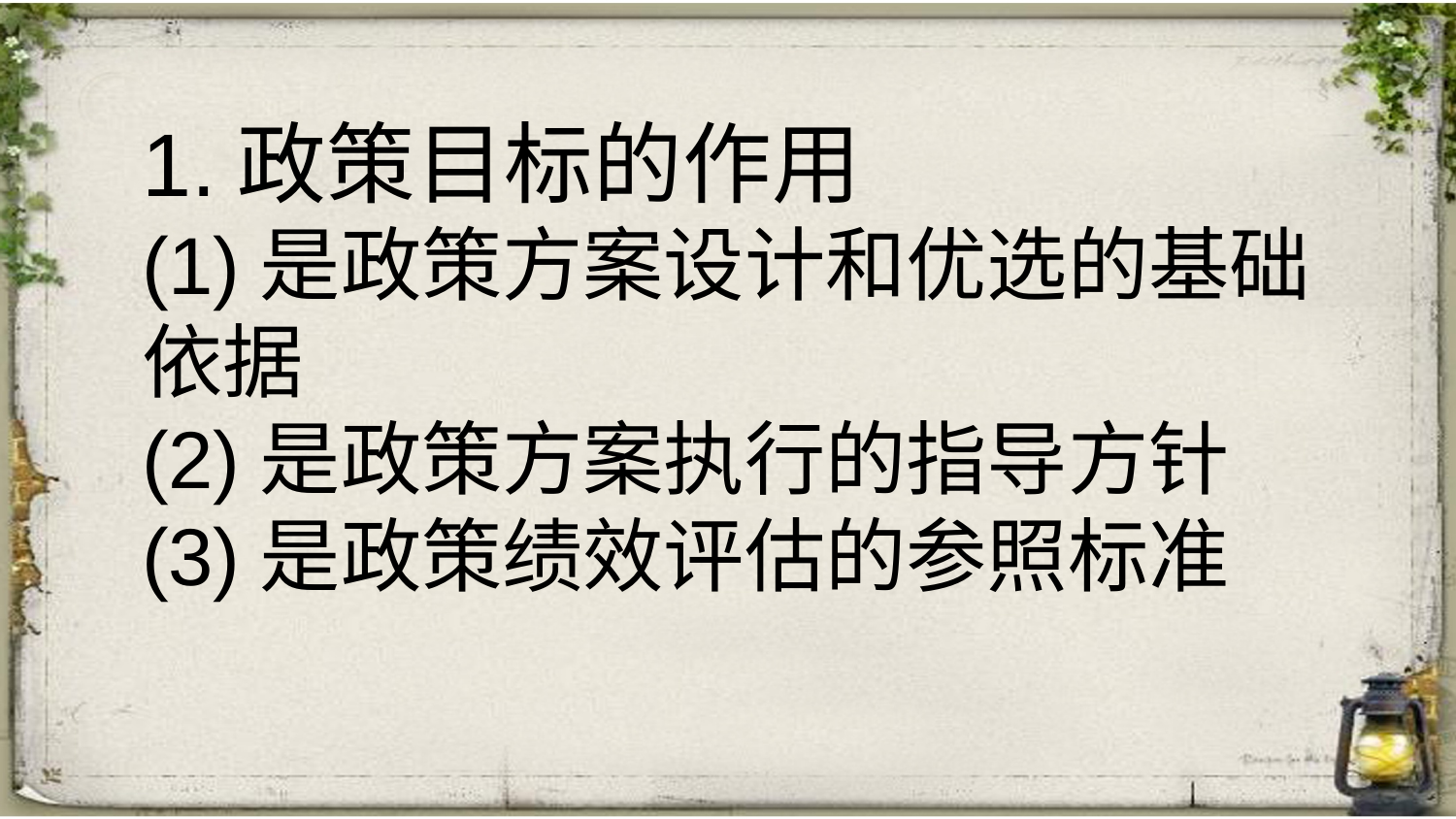

1.政策目标的作用
(1)是政策方案设计和优选的基础依据
(2)是政策方案执行的指导方针
(3)是政策绩效评估的参照标准